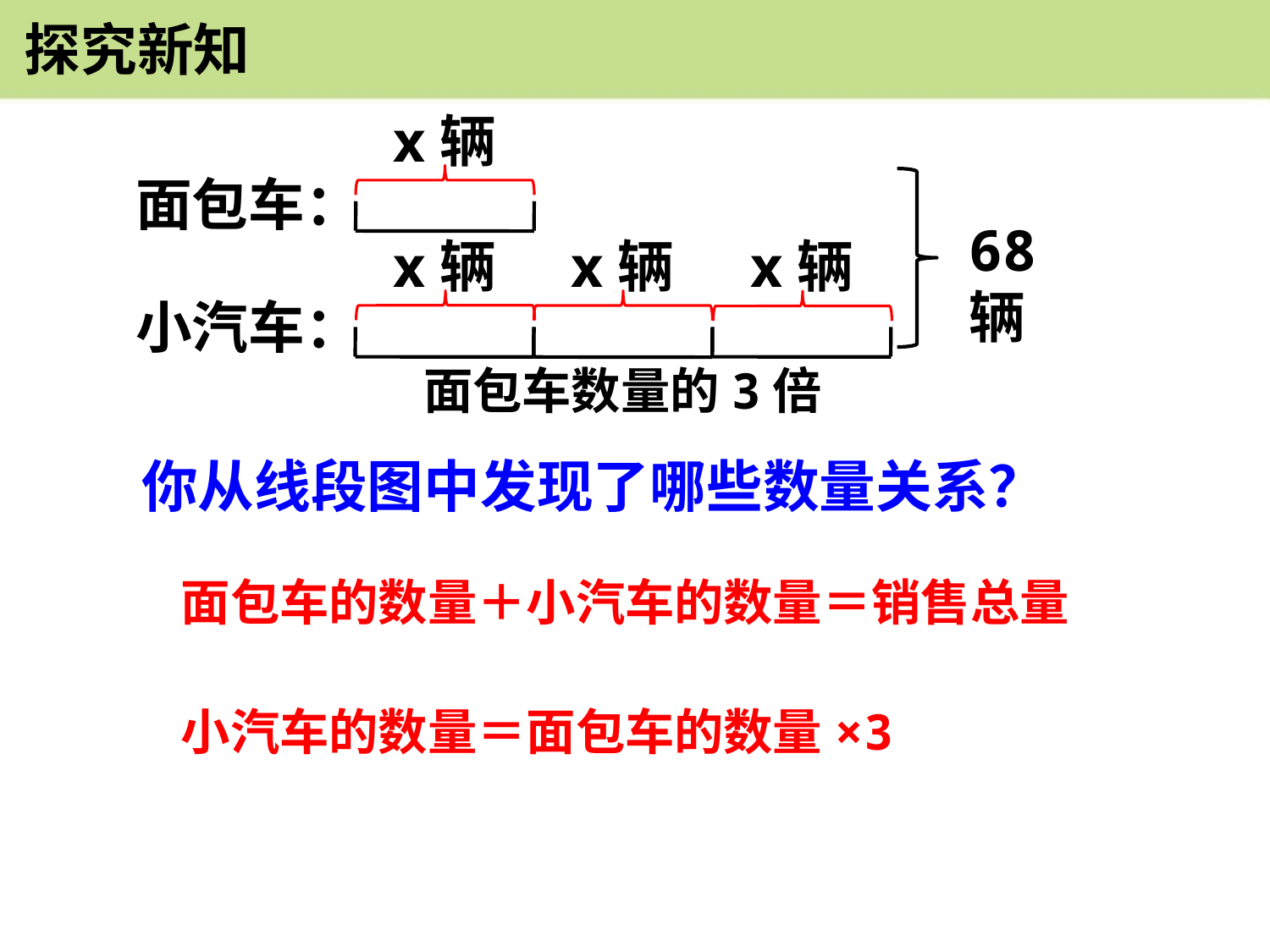

探究新知

x辆
面包车：

68辆

x辆
x辆
x辆
小汽车：
面包车数量的3倍
你从线段图中发现了哪些数量关系？
面包车的数量＋小汽车的数量＝销售总量
小汽车的数量＝面包车的数量×3